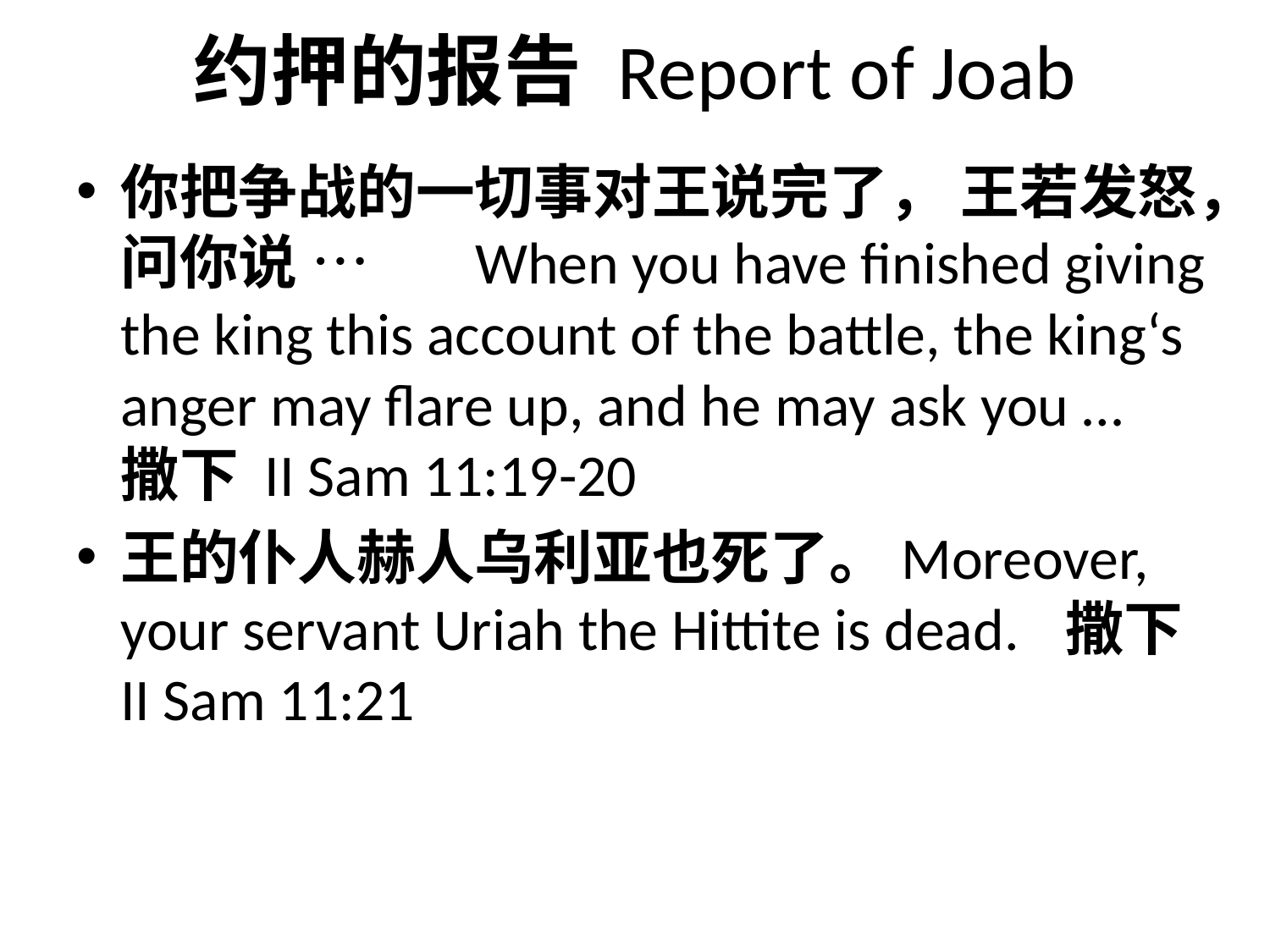

# 约押的报告 Report of Joab
你把争战的一切事对王说完了， 王若发怒，问你说 …       When you have finished giving the king this account of the battle, the king‘s anger may flare up, and he may ask you …										撒下 II Sam 11:19-20
王的仆人赫人乌利亚也死了。Moreover, your servant Uriah the Hittite is dead.					撒下 II Sam 11:21